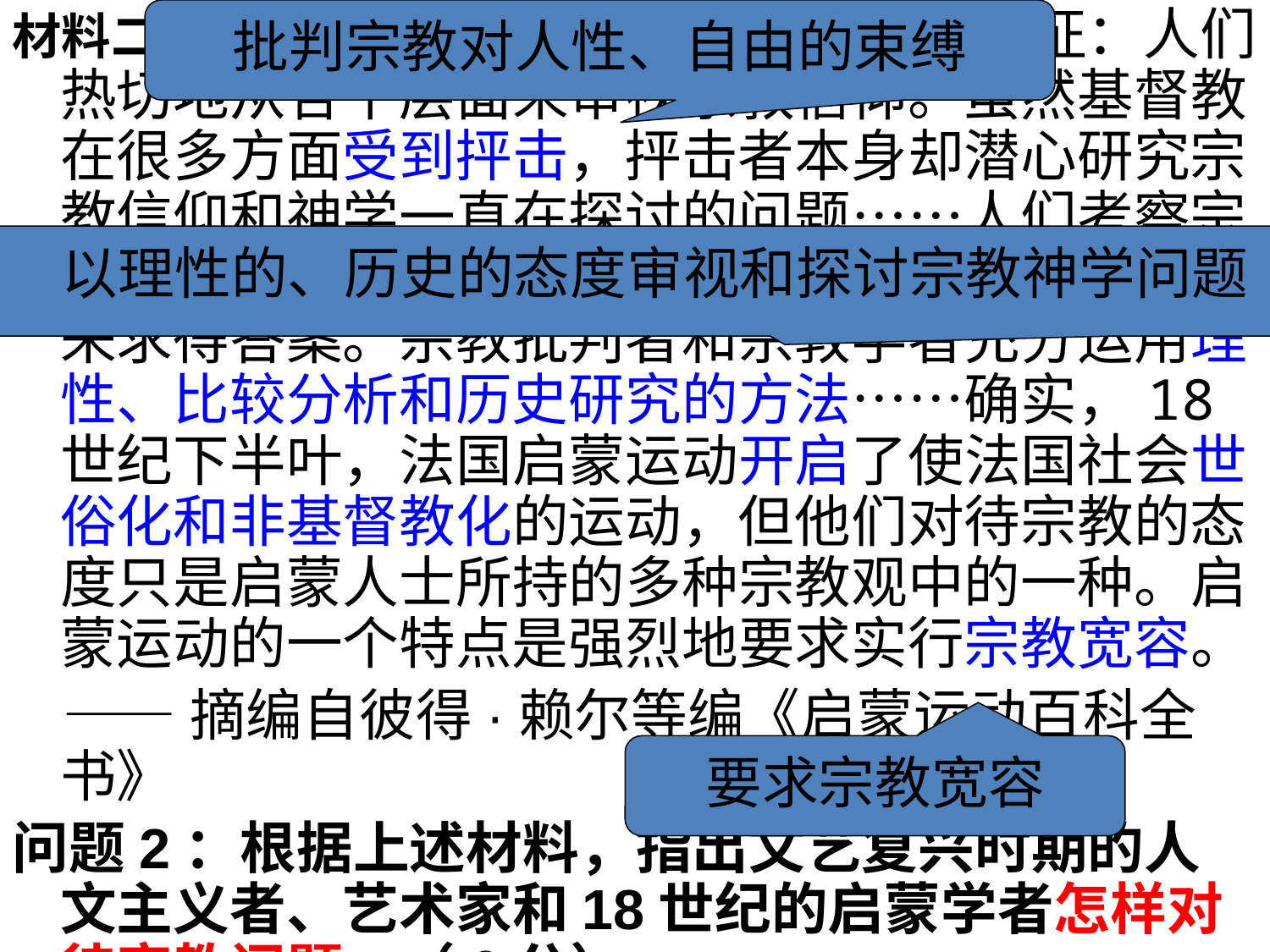

材料二  启蒙运动时期体现出一个显著的特征：人们热切地从各个层面来审视宗教信仰。虽然基督教在很多方面受到抨击，抨击者本身却潜心研究宗教信仰和神学一直在探讨的问题……人们考察宗教信仰的基础，运用启蒙运动的基本方法和观念来求得答案。宗教批判者和宗教学者充分运用理性、比较分析和历史研究的方法……确实，18世纪下半叶，法国启蒙运动开启了使法国社会世俗化和非基督教化的运动，但他们对待宗教的态度只是启蒙人士所持的多种宗教观中的一种。启蒙运动的一个特点是强烈地要求实行宗教宽容。
    ——摘编自彼得·赖尔等编《启蒙运动百科全书》
（1）根据上述材料，指出文艺复兴时期的人文主义者、艺术家和18世纪的启蒙学者怎样对待宗教问题。（6分）
材料二  启蒙运动时期体现出一个显著的特征：人们热切地从各个层面来审视宗教信仰。虽然基督教在很多方面受到抨击，抨击者本身却潜心研究宗教信仰和神学一直在探讨的问题……人们考察宗教信仰的基础，运用启蒙运动的基本方法和观念来求得答案。宗教批判者和宗教学者充分运用理性、比较分析和历史研究的方法……确实，18世纪下半叶，法国启蒙运动开启了使法国社会世俗化和非基督教化的运动，但他们对待宗教的态度只是启蒙人士所持的多种宗教观中的一种。启蒙运动的一个特点是强烈地要求实行宗教宽容。
    ——摘编自彼得·赖尔等编《启蒙运动百科全书》
（1）根据上述材料，指出文艺复兴时期的人文主义者、艺术家和18世纪的启蒙学者怎样对待宗教问题。（6分）
材料二  启蒙运动时期体现出一个显著的特征：人们热切地从各个层面来审视宗教信仰。虽然基督教在很多方面受到抨击，抨击者本身却潜心研究宗教信仰和神学一直在探讨的问题……人们考察宗教信仰的基础，运用启蒙运动的基本方法和观念来求得答案。宗教批判者和宗教学者充分运用理性、比较分析和历史研究的方法……确实，18世纪下半叶，法国启蒙运动开启了使法国社会世俗化和非基督教化的运动，但他们对待宗教的态度只是启蒙人士所持的多种宗教观中的一种。启蒙运动的一个特点是强烈地要求实行宗教宽容。
    ——摘编自彼得·赖尔等编《启蒙运动百科全书》
（1）根据上述材料，指出文艺复兴时期的人文主义者、艺术家和18世纪的启蒙学者怎样对待宗教问题。（6分）
材料二  启蒙运动时期体现出一个显著的特征：人们热切地从各个层面来审视宗教信仰。虽然基督教在很多方面受到抨击，抨击者本身却潜心研究宗教信仰和神学一直在探讨的问题……人们考察宗教信仰的基础，运用启蒙运动的基本方法和观念来求得答案。宗教批判者和宗教学者充分运用理性、比较分析和历史研究的方法……确实，18世纪下半叶，法国启蒙运动开启了使法国社会世俗化和非基督教化的运动，但他们对待宗教的态度只是启蒙人士所持的多种宗教观中的一种。启蒙运动的一个特点是强烈地要求实行宗教宽容。
    ——摘编自彼得·赖尔等编《启蒙运动百科全书》
问题2：根据上述材料，指出文艺复兴时期的人文主义者、艺术家和18世纪的启蒙学者怎样对待宗教问题。（6分）
批判宗教对人性、自由的束缚

以理性的、历史的态度审视和探讨宗教神学问题
要求宗教宽容